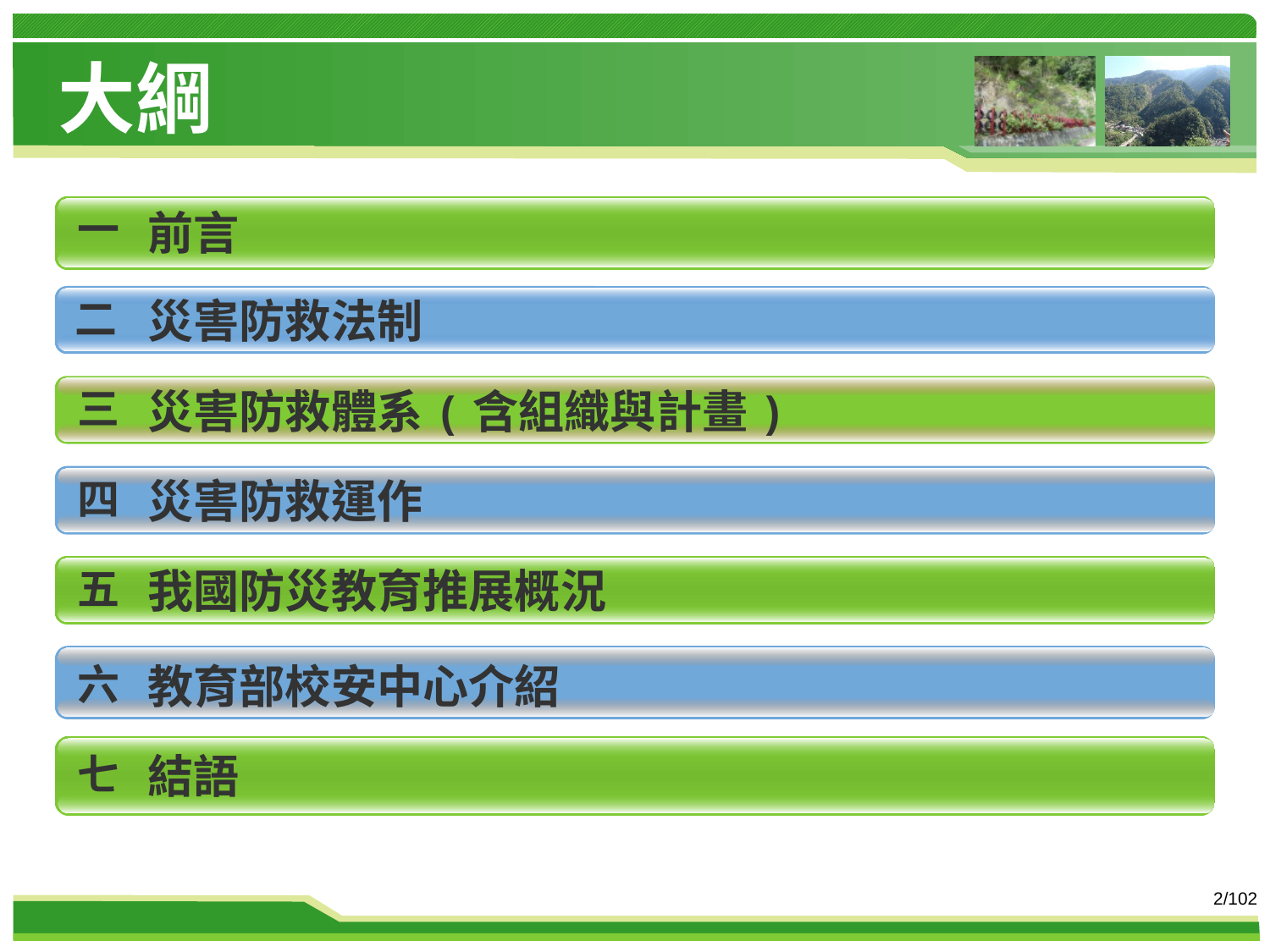

# 大綱
一

前言
二
災害防救法制

三
災害防救體系(含組織與計畫)

災害防救運作

四
五
我國防災教育推展概況

教育部校安中心介紹
六

七
結語
2/102